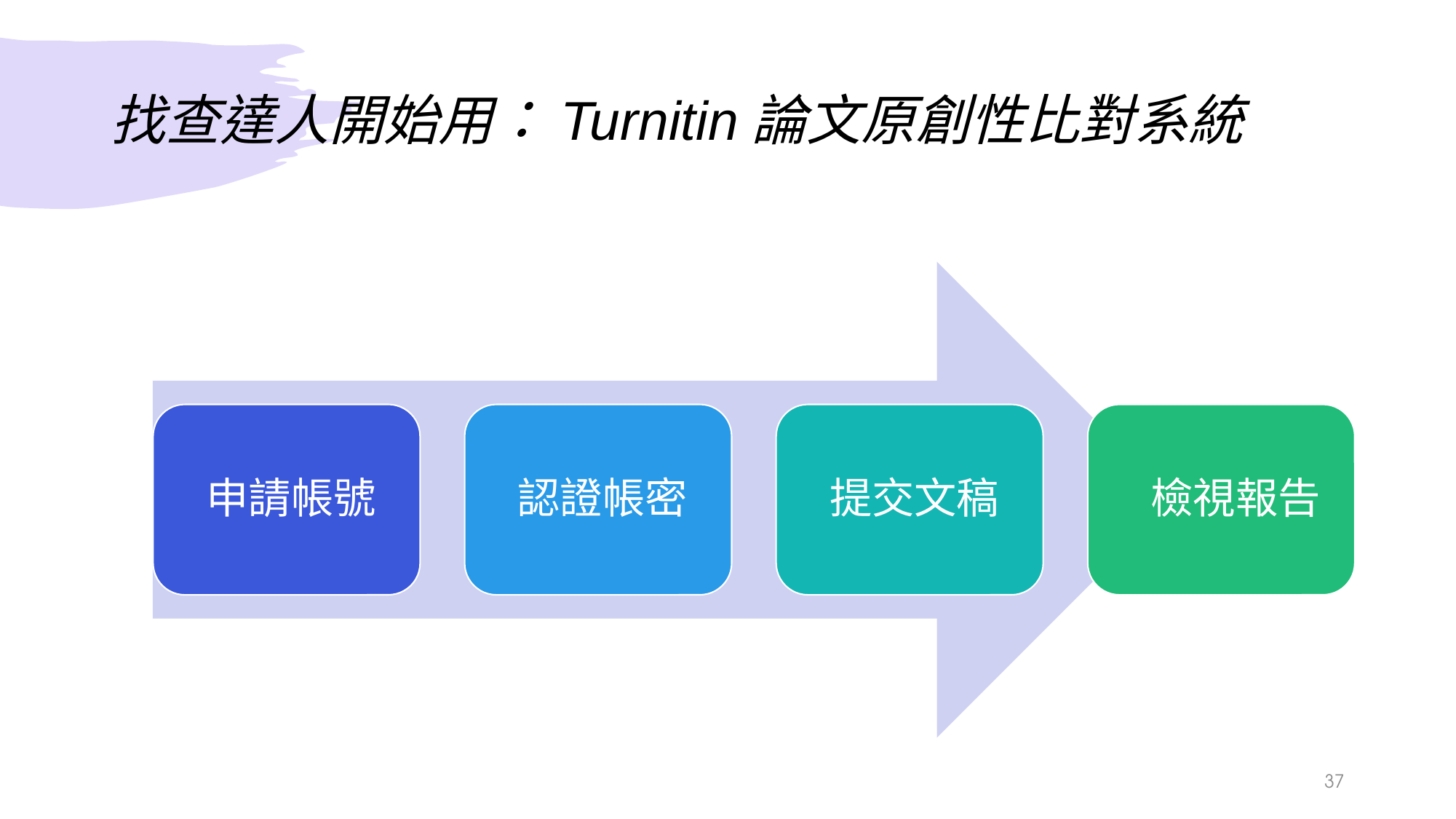

# 找查達人開始用：Turnitin論文原創性比對系統
申請帳號
認證帳密
提交文稿
 檢視報告
37